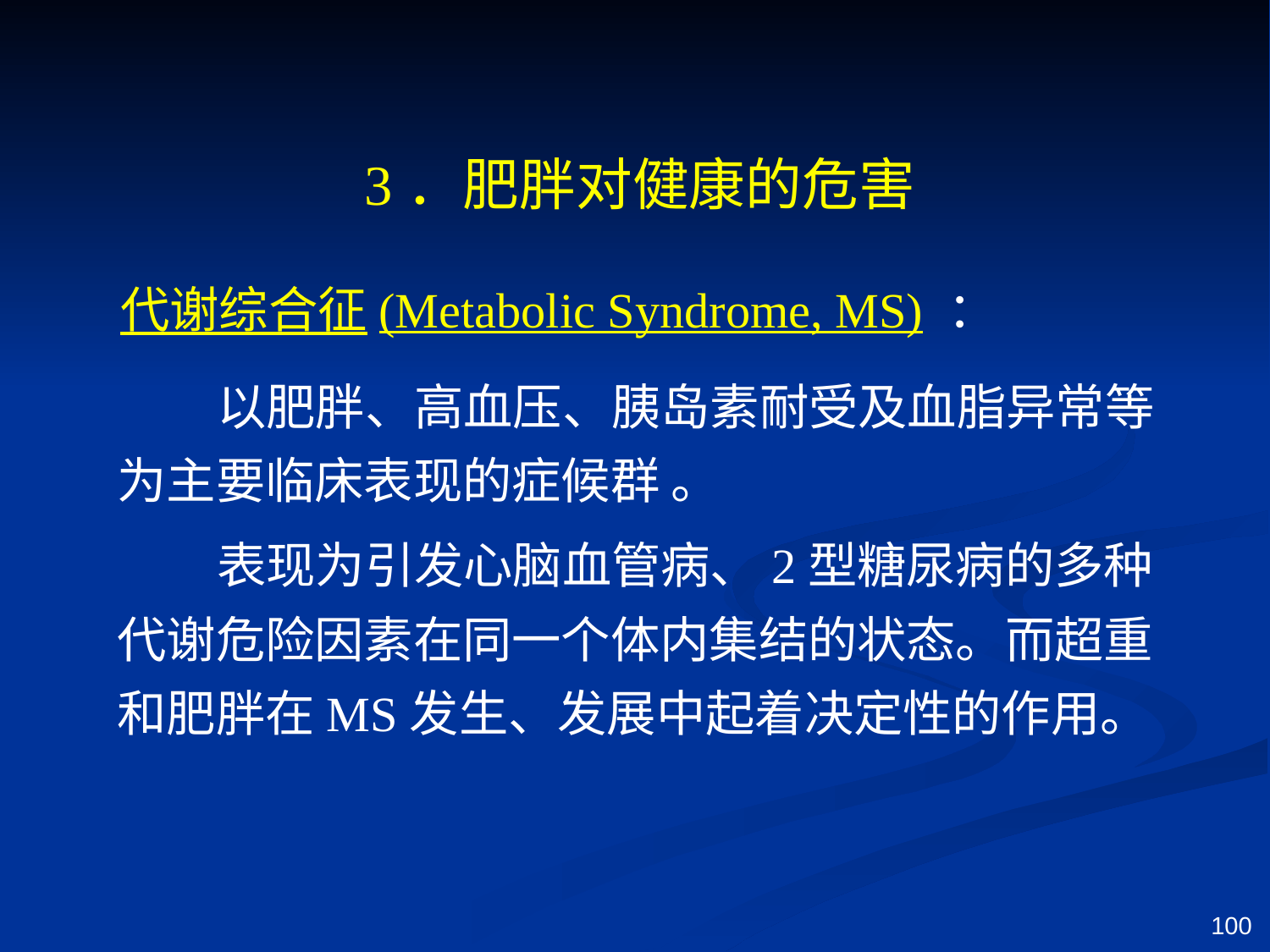

3．肥胖对健康的危害
代谢综合征(Metabolic Syndrome, MS) ：

以肥胖、高血压、胰岛素耐受及血脂异常等为主要临床表现的症候群 。
表现为引发心脑血管病、2型糖尿病的多种代谢危险因素在同一个体内集结的状态。而超重和肥胖在MS发生、发展中起着决定性的作用。

100